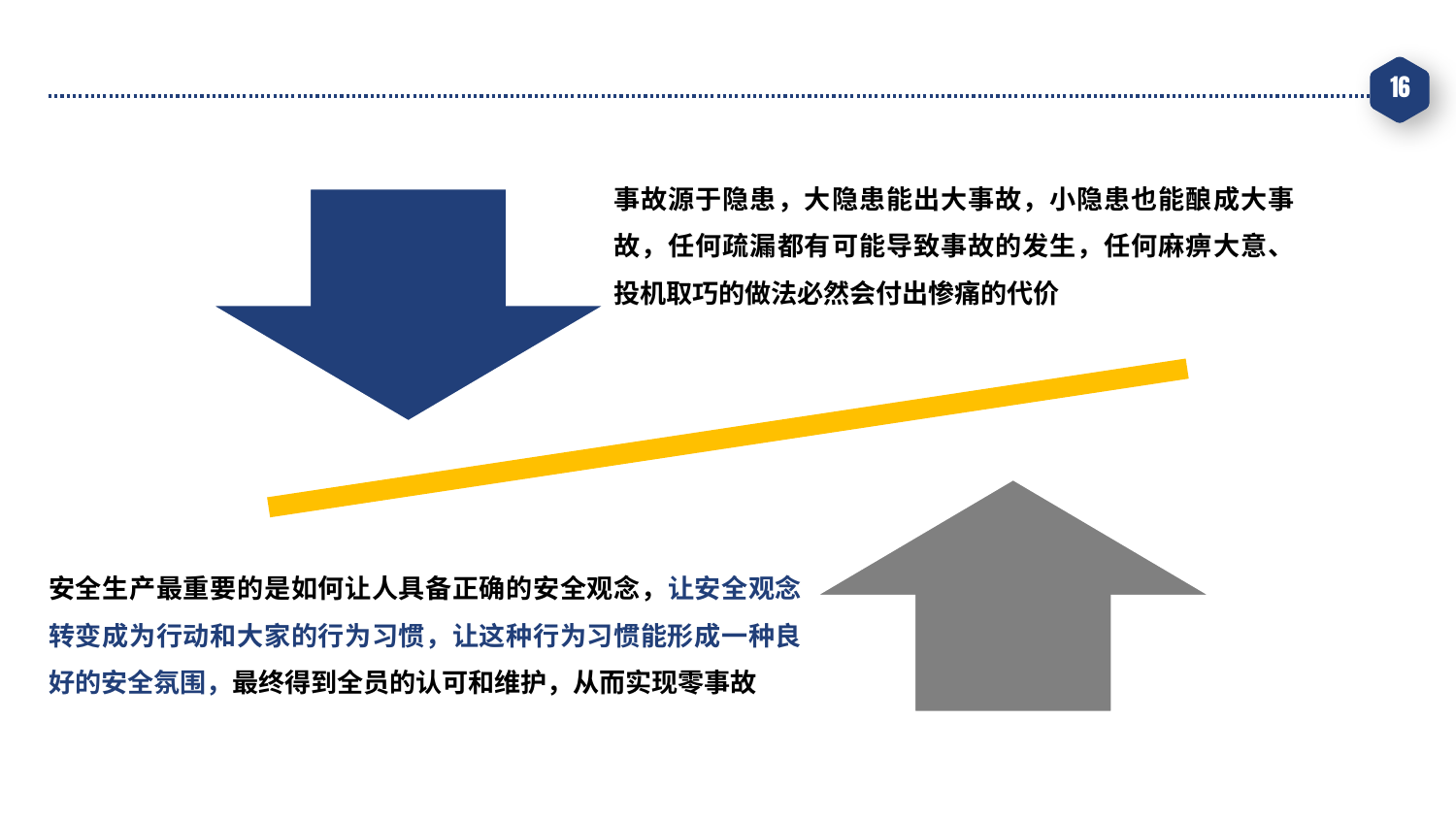

事故源于隐患，大隐患能出大事故，小隐患也能酿成大事故，任何疏漏都有可能导致事故的发生，任何麻痹大意、投机取巧的做法必然会付出惨痛的代价

安全生产最重要的是如何让人具备正确的安全观念，让安全观念转变成为行动和大家的行为习惯，让这种行为习惯能形成一种良好的安全氛围，最终得到全员的认可和维护，从而实现零事故